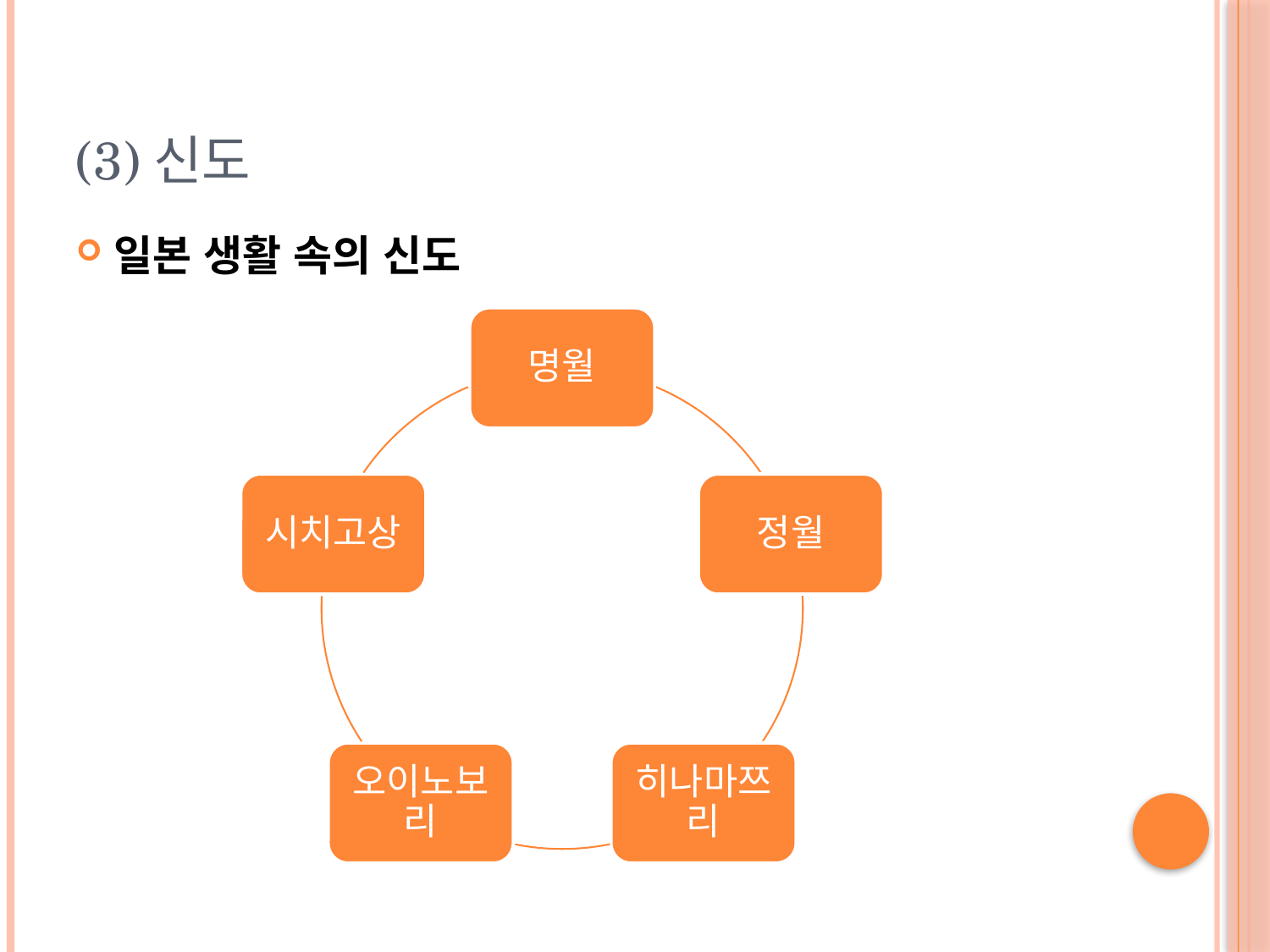

# (3)신도
일본 생활 속의 신도

명월
정월
히나마쯔리
오이노보리
시치고상